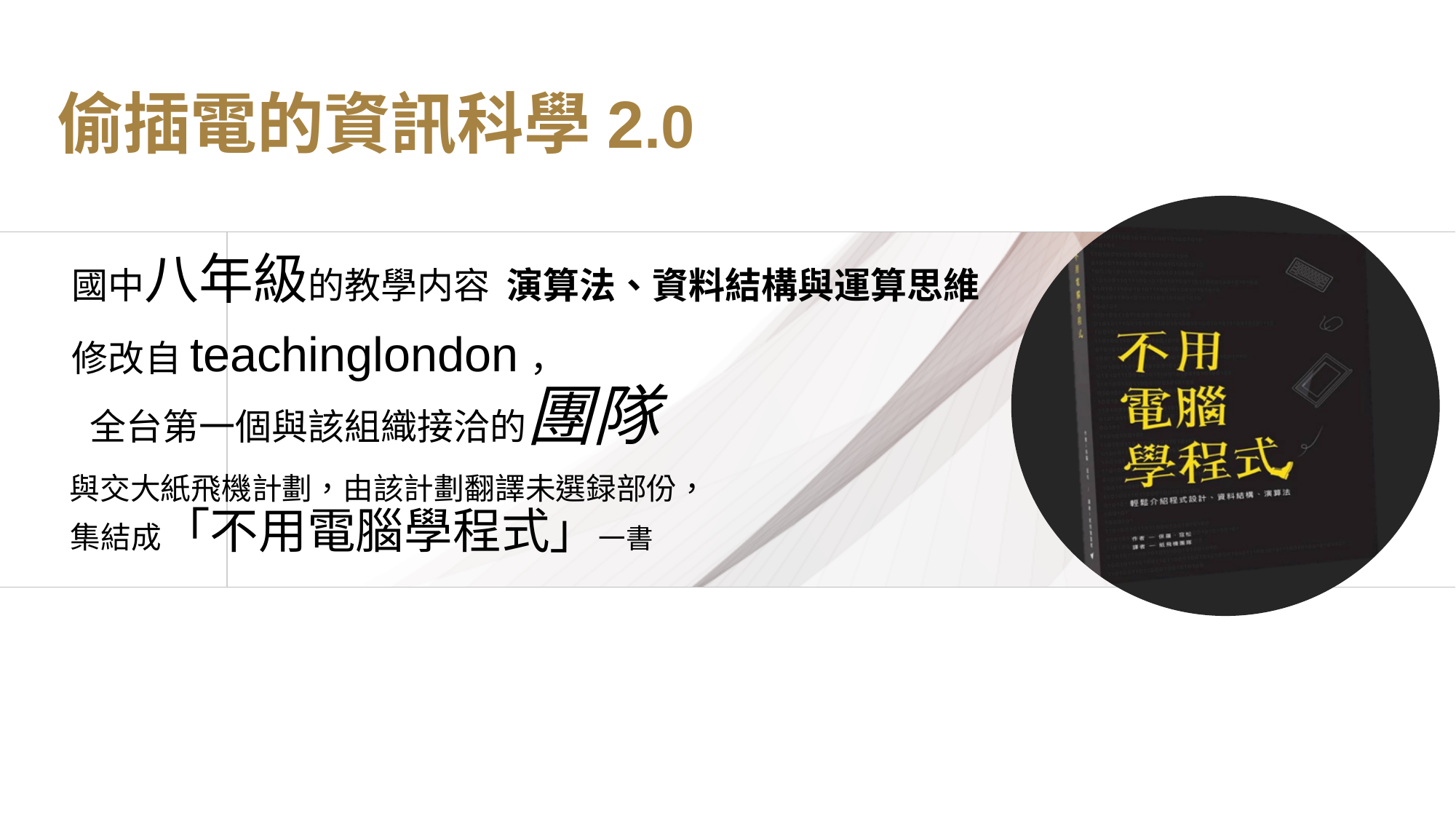

16
# 偷插電的資訊科學2.0

國中八年級的教學内容  演算法、資料結構與運算思維
修改自teachinglondon，
    全台第一個與該組織接洽的團隊
與交大紙飛機計劃，由該計劃翻譯未選録部份，
  集結成「不用電腦學程式」一書